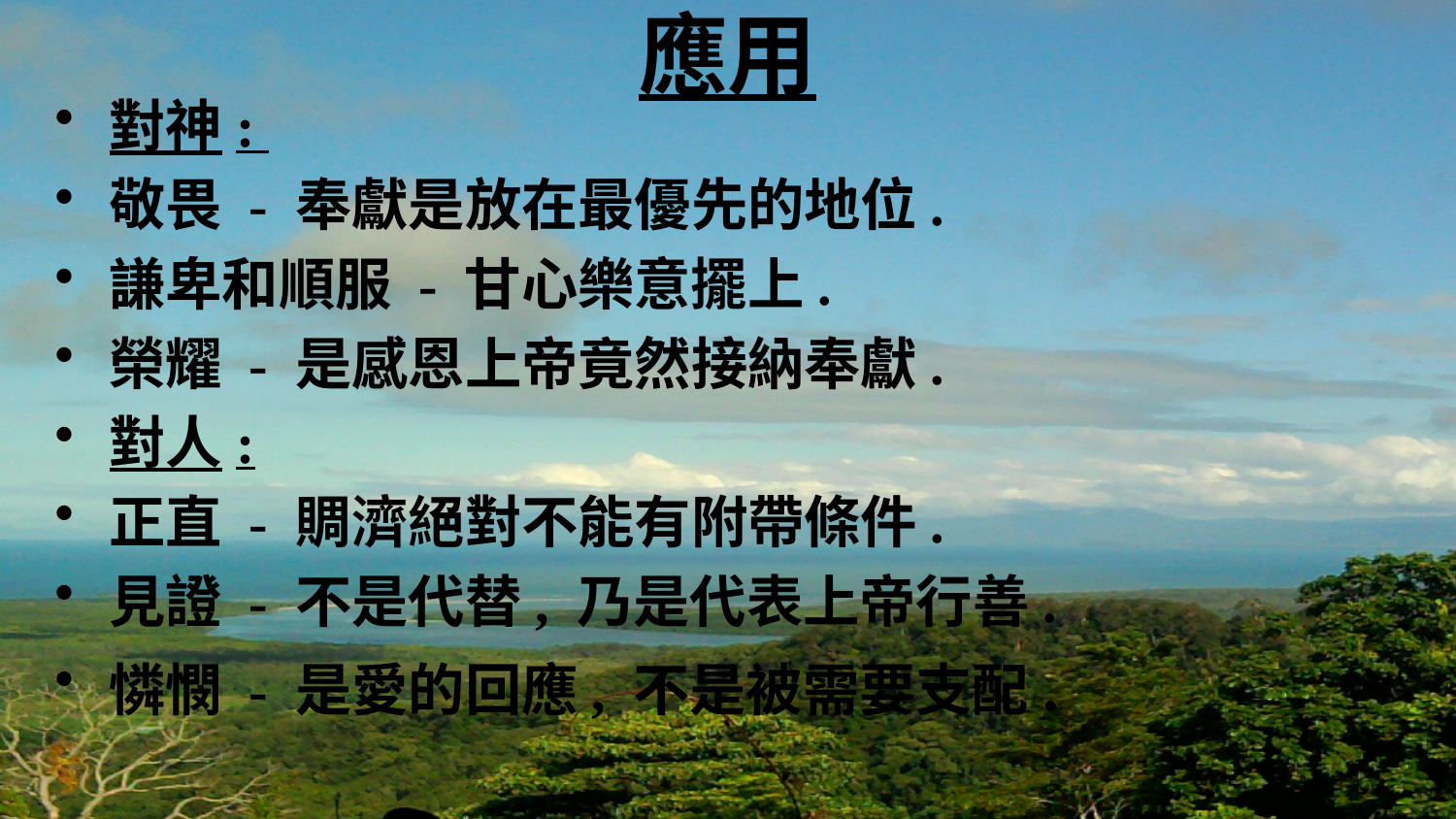

# 應用
對神:
敬畏 - 奉獻是放在最優先的地位.
謙卑和順服 - 甘心樂意擺上.
榮耀 - 是感恩上帝竟然接納奉獻.
對人:
正直 - 賙濟絕對不能有附帶條件.
見證 - 不是代替, 乃是代表上帝行善.
憐憫 - 是愛的回應, 不是被需要支配.